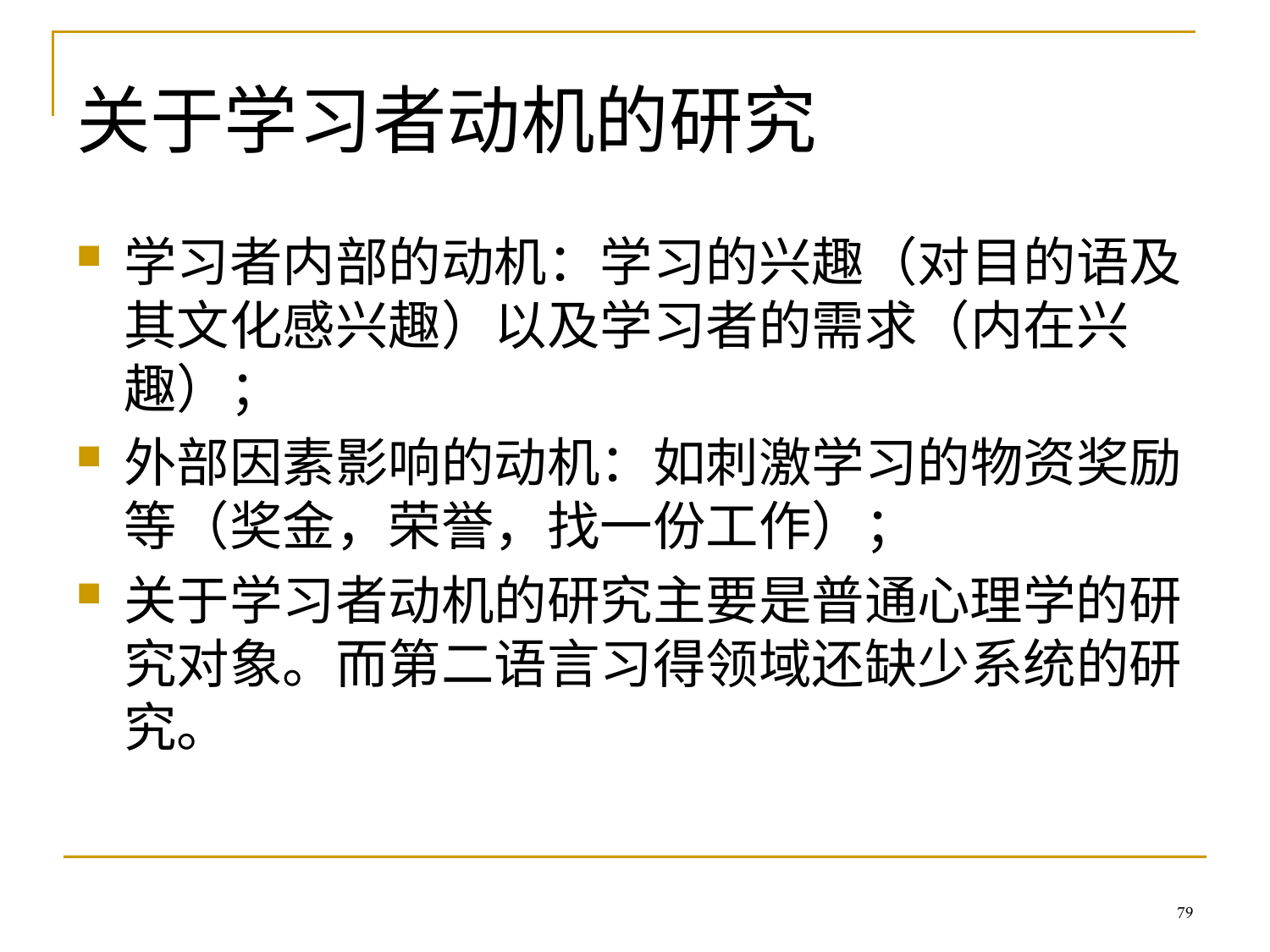

# 关于学习者动机的研究
学习者内部的动机：学习的兴趣（对目的语及其文化感兴趣）以及学习者的需求（内在兴趣）；
外部因素影响的动机：如刺激学习的物资奖励等（奖金，荣誉，找一份工作）；
关于学习者动机的研究主要是普通心理学的研究对象。而第二语言习得领域还缺少系统的研究。

79